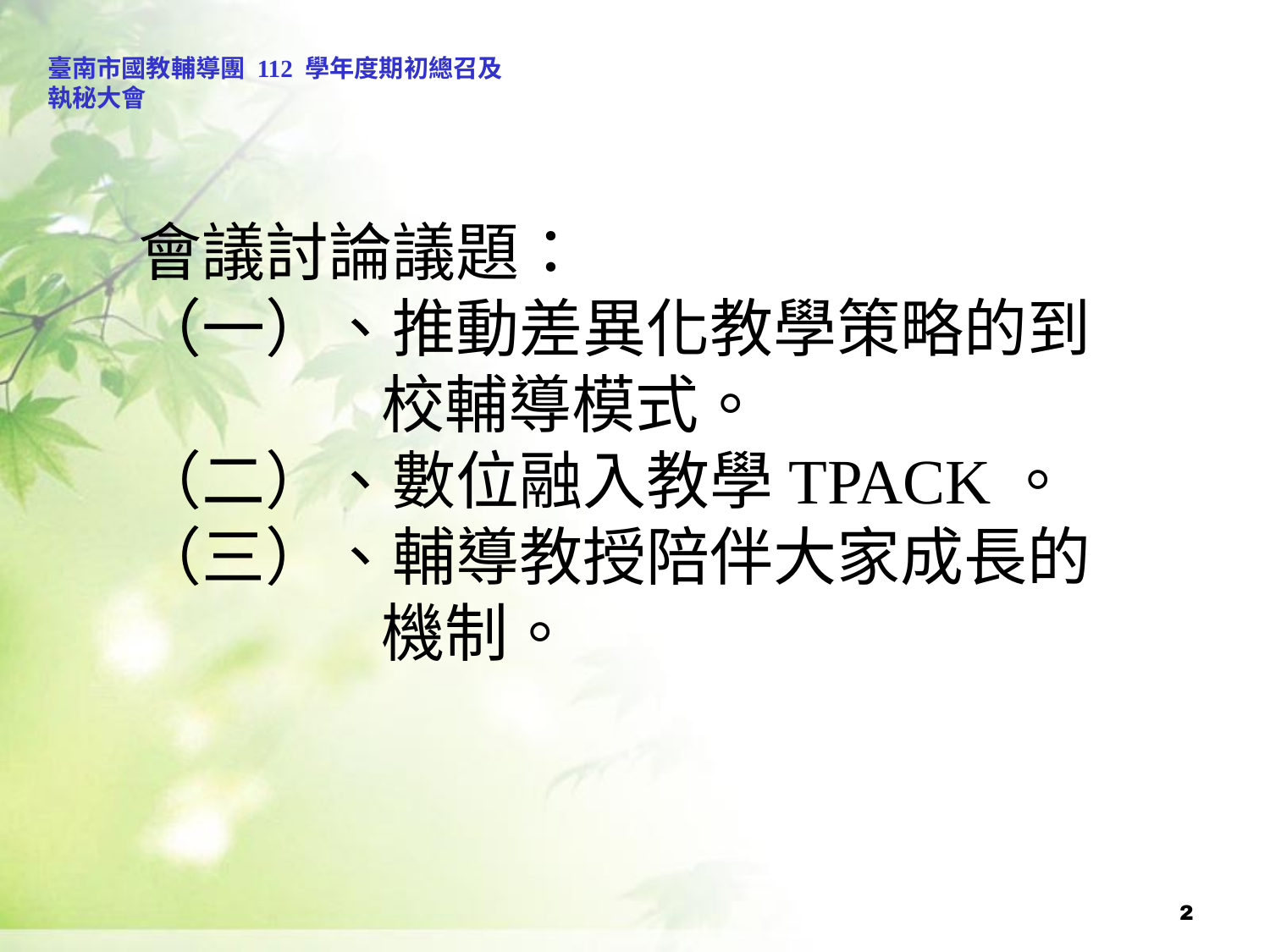

臺南市國教輔導團 112 學年度期初總召及執秘大會
會議討論議題：
（一）、推動差異化教學策略的到
                校輔導模式。
（二）、數位融入教學TPACK。
（三）、輔導教授陪伴大家成長的
                機制。
2